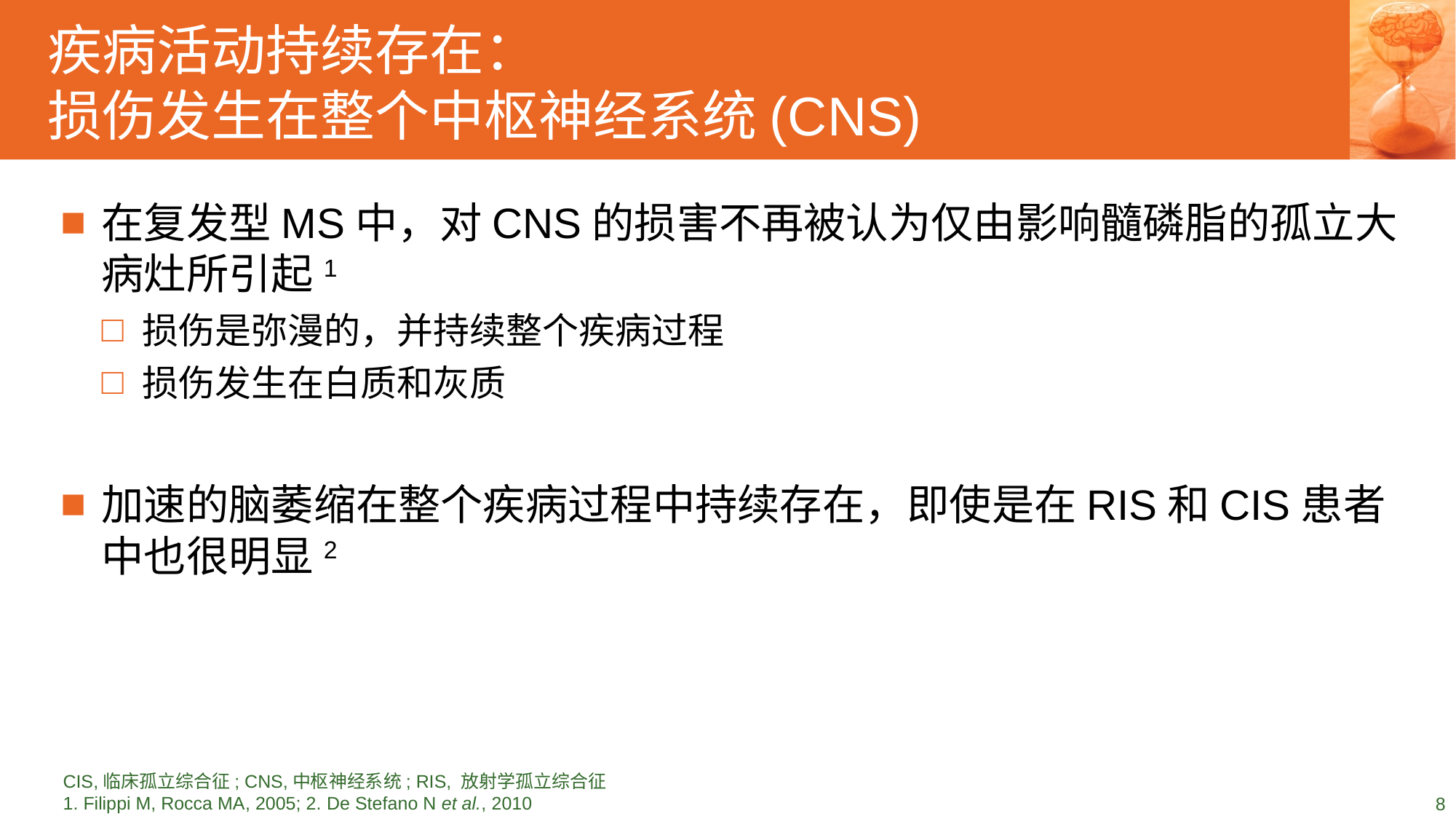

# 疾病活动持续存在： 损伤发生在整个中枢神经系统(CNS)
在复发型MS中，对CNS的损害不再被认为仅由影响髓磷脂的孤立大病灶所引起1
损伤是弥漫的，并持续整个疾病过程
损伤发生在白质和灰质

加速的脑萎缩在整个疾病过程中持续存在，即使是在RIS和CIS患者中也很明显2
CIS,临床孤立综合征; CNS,中枢神经系统; RIS, 放射学孤立综合征
1. Filippi M, Rocca MA, 2005; 2. De Stefano N et al., 2010